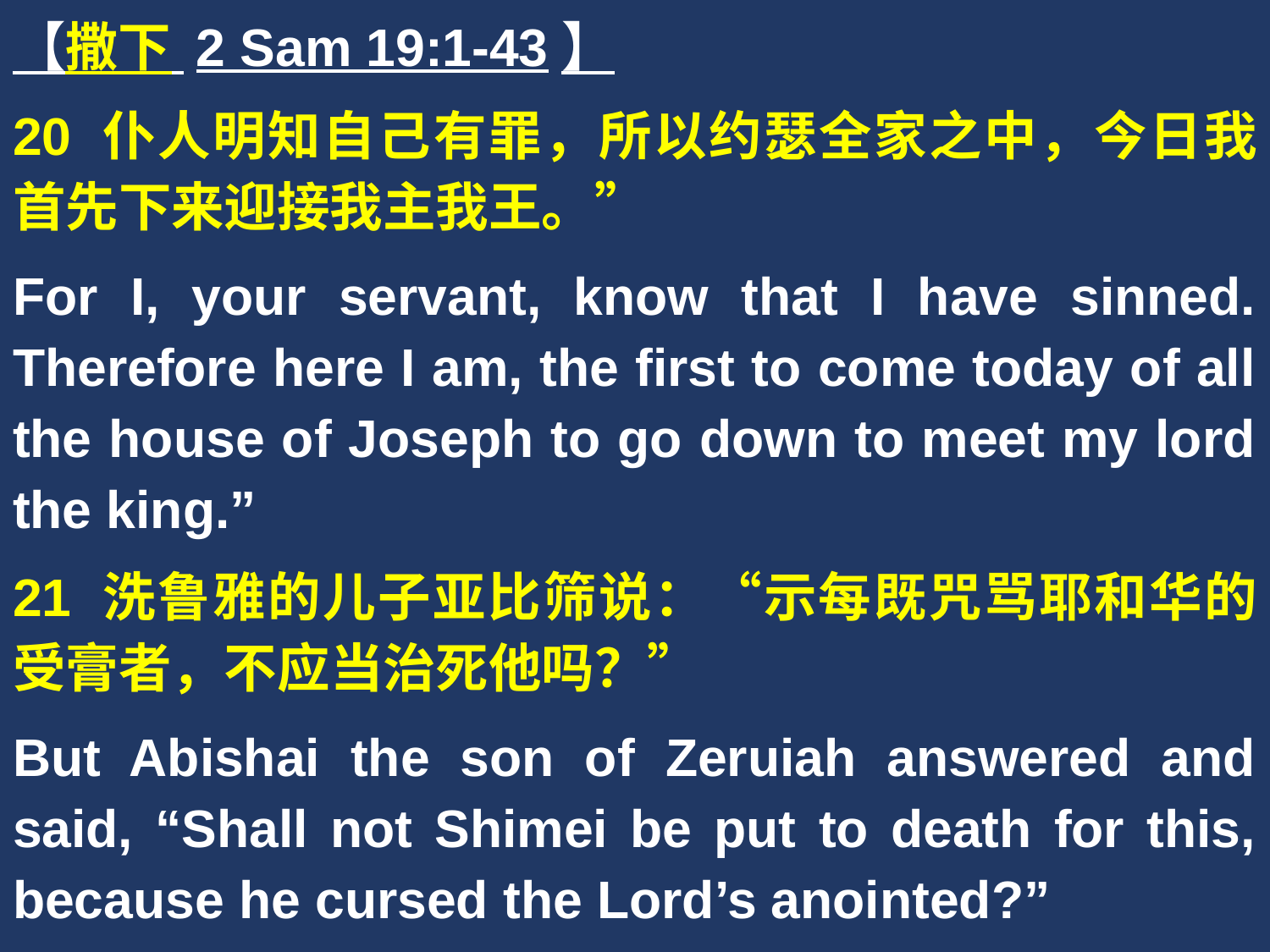

【撒下 2 Sam 19:1-43】
20 仆人明知自己有罪，所以约瑟全家之中，今日我首先下来迎接我主我王。”
For I, your servant, know that I have sinned. Therefore here I am, the first to come today of all the house of Joseph to go down to meet my lord the king.”
21 洗鲁雅的儿子亚比筛说：“示每既咒骂耶和华的受膏者，不应当治死他吗？”
But Abishai the son of Zeruiah answered and said, “Shall not Shimei be put to death for this, because he cursed the Lord’s anointed?”